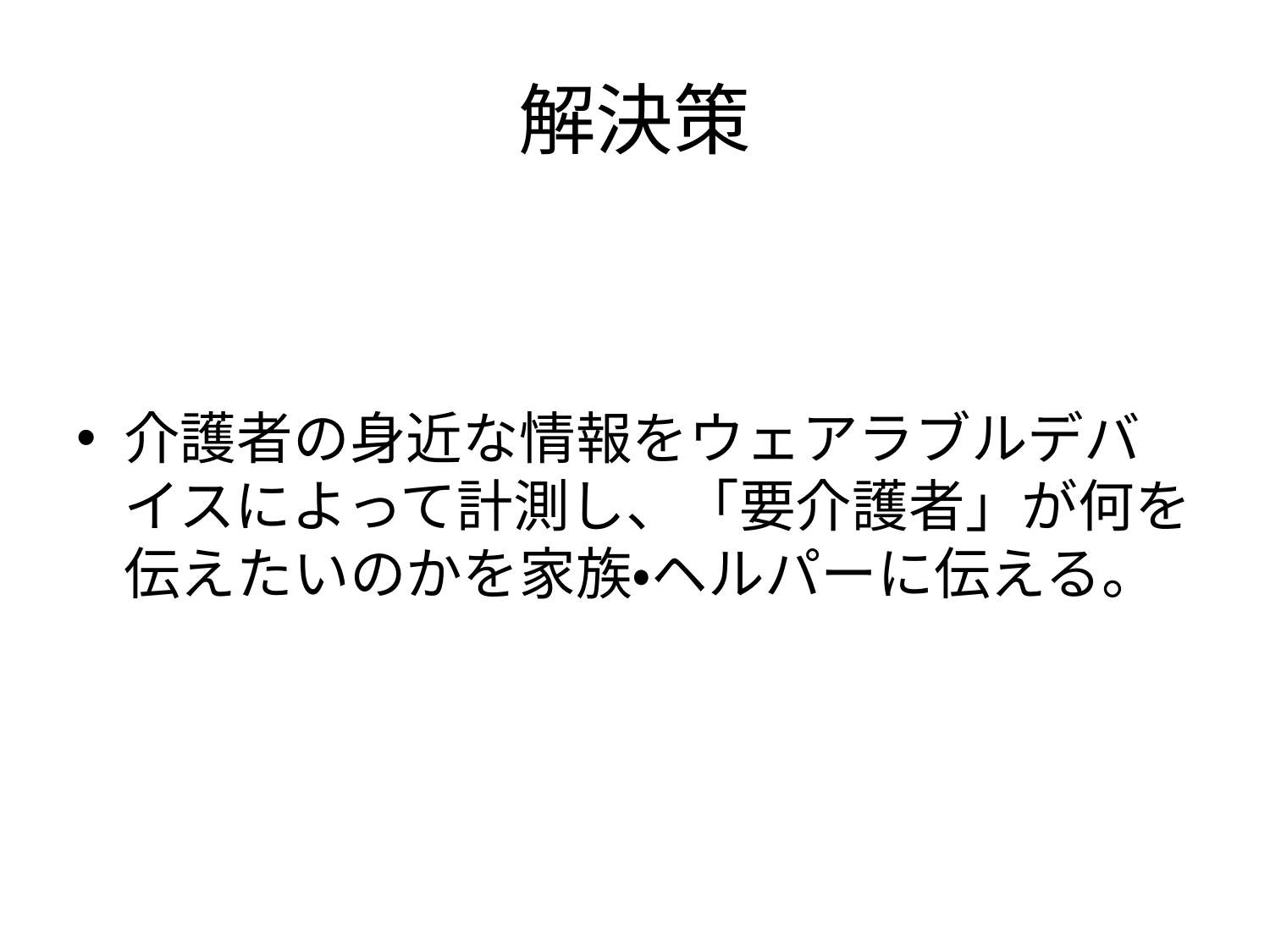

# 解決策
介護者の身近な情報をウェアラブルデバイスによって計測し、「要介護者」が何を伝えたいのかを家族・ヘルパーに伝える。